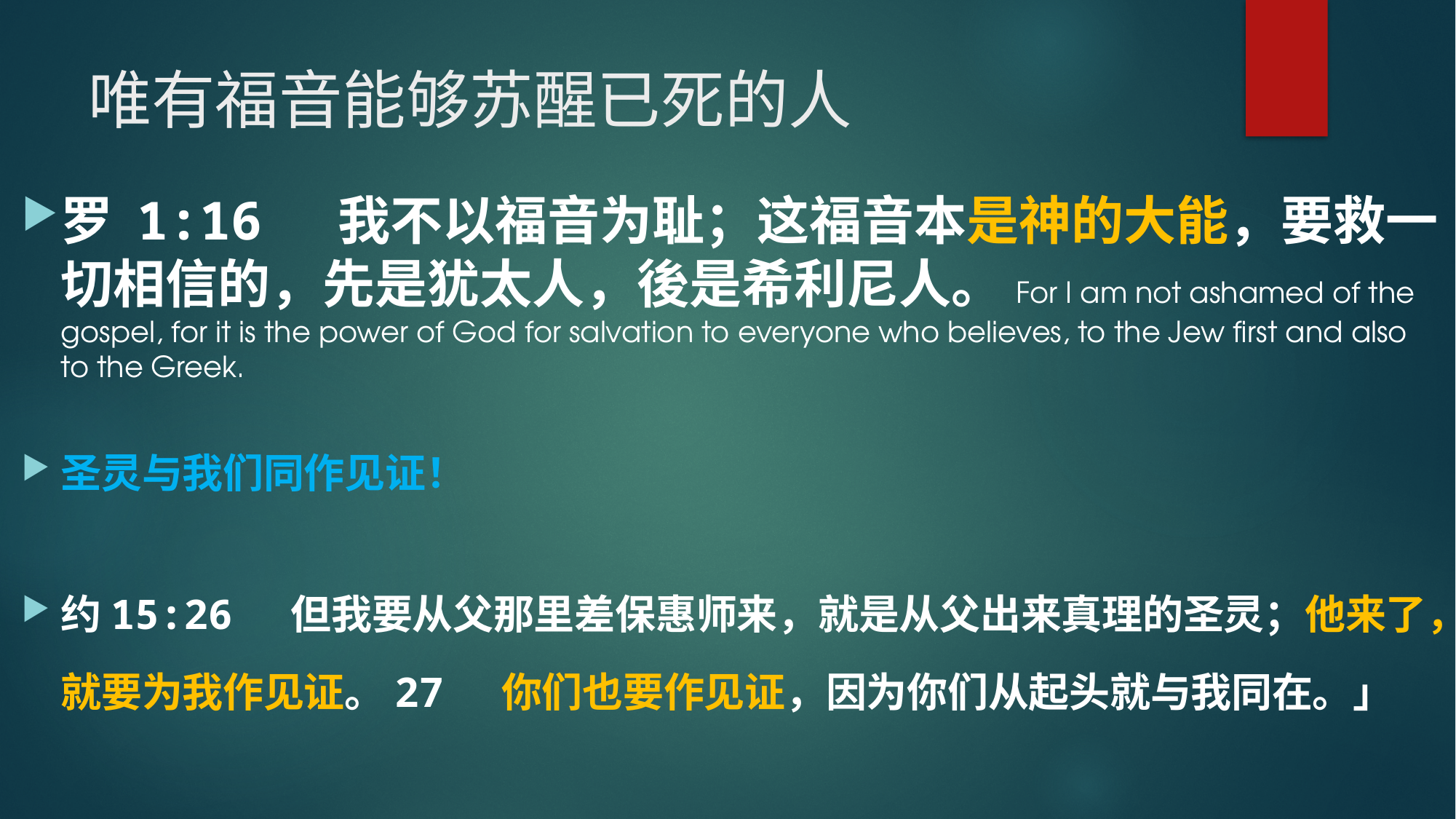

# 唯有福音能够苏醒已死的人
罗 1:16  我不以福音为耻；这福音本是神的大能，要救一切相信的，先是犹太人，後是希利尼人。For I am not ashamed of the gospel, for it is the power of God for salvation to everyone who believes, to the Jew first and also to the Greek.

圣灵与我们同作见证！

约15:26  但我要从父那里差保惠师来，就是从父出来真理的圣灵；他来了，就要为我作见证。27  你们也要作见证，因为你们从起头就与我同在。」